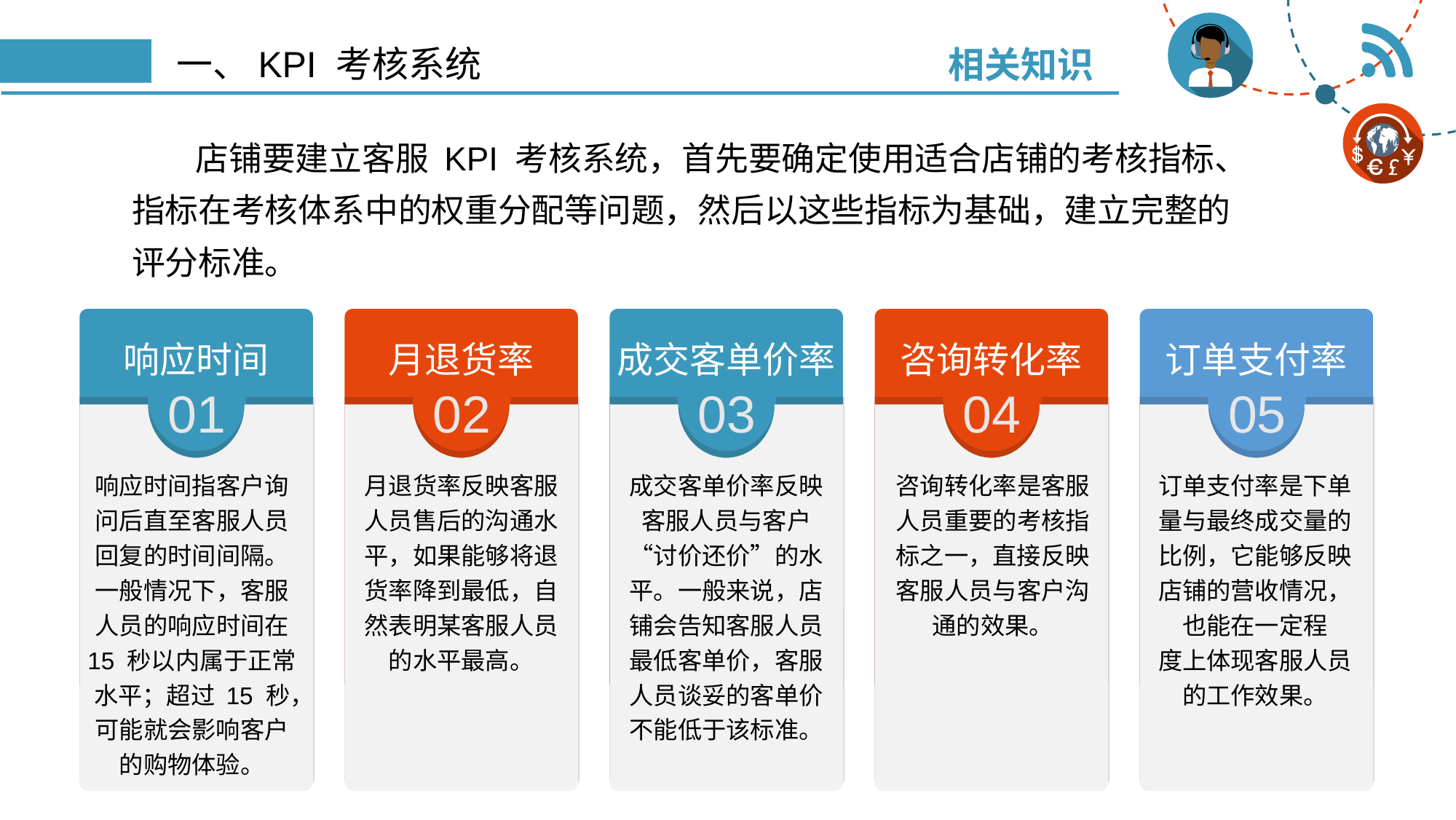

相关知识
# 一、KPI 考核系统
店铺要建立客服 KPI 考核系统，首先要确定使用适合店铺的考核指标、指标在考核体系中的权重分配等问题，然后以这些指标为基础，建立完整的评分标准。
响应时间
月退货率
成交客单价率
咨询转化率
订单支付率
01
02
03
04
05

响应时间指客户询问后直至客服人员回复的时间间隔。一般情况下，客服人员的响应时间在 15 秒以内属于正常水平；超过 15 秒，可能就会影响客户的购物体验。
咨询转化率是客服人员重要的考核指标之一，直接反映客服人员与客户沟通的效果。
订单支付率是下单量与最终成交量的比例，它能够反映店铺的营收情况，也能在一定程
度上体现客服人员的工作效果。
月退货率反映客服人员售后的沟通水平，如果能够将退货率降到最低，自然表明某客服人员的水平最高。
成交客单价率反映客服人员与客户“讨价还价”的水平。一般来说，店铺会告知客服人员最低客单价，客服人员谈妥的客单价不能低于该标准。